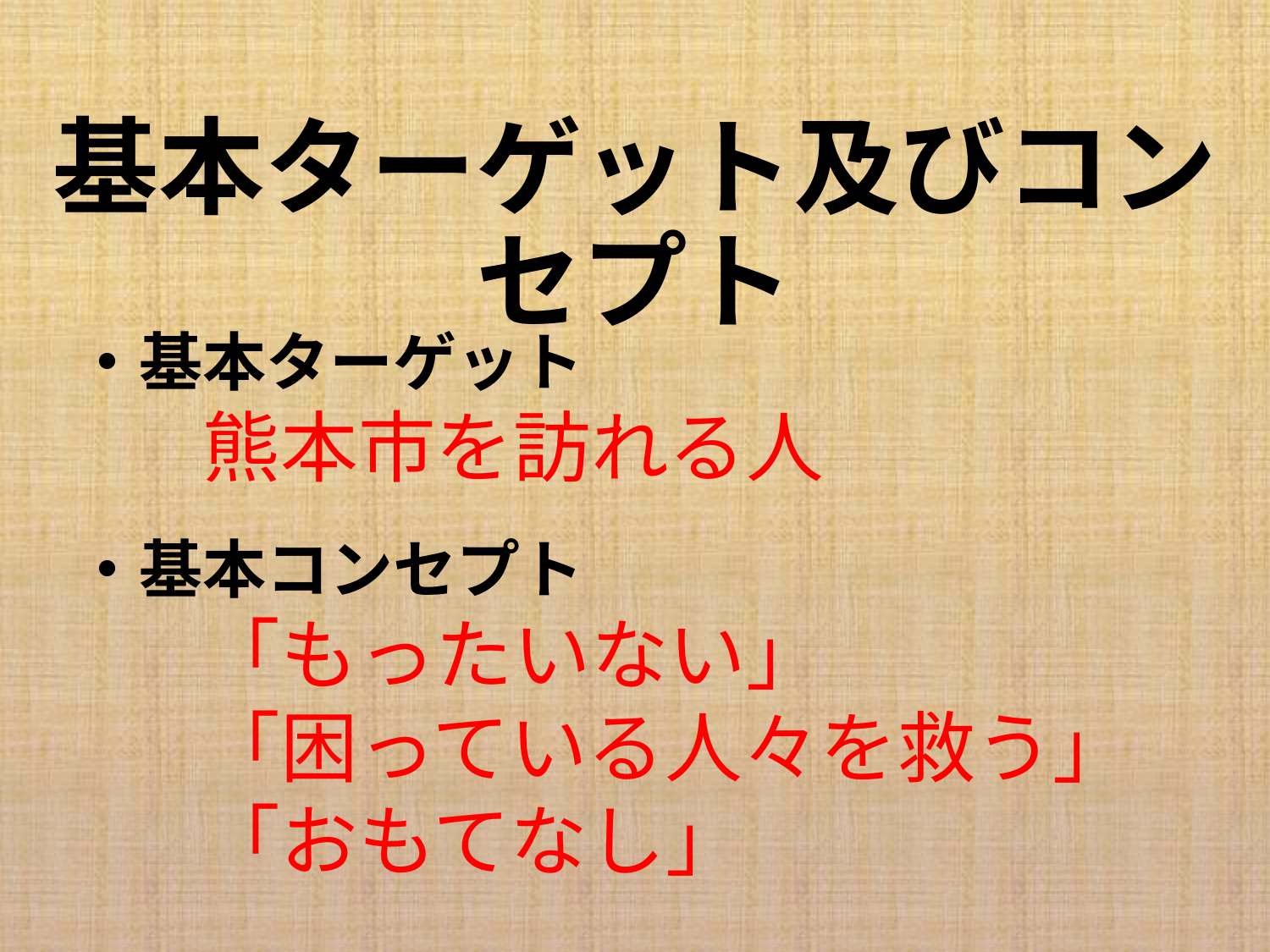

基本ターゲット及びコンセプト
　・基本ターゲット
　　　熊本市を訪れる人

　・基本コンセプト
　　　「もったいない」
　　　「困っている人々を救う」
　　　「おもてなし」